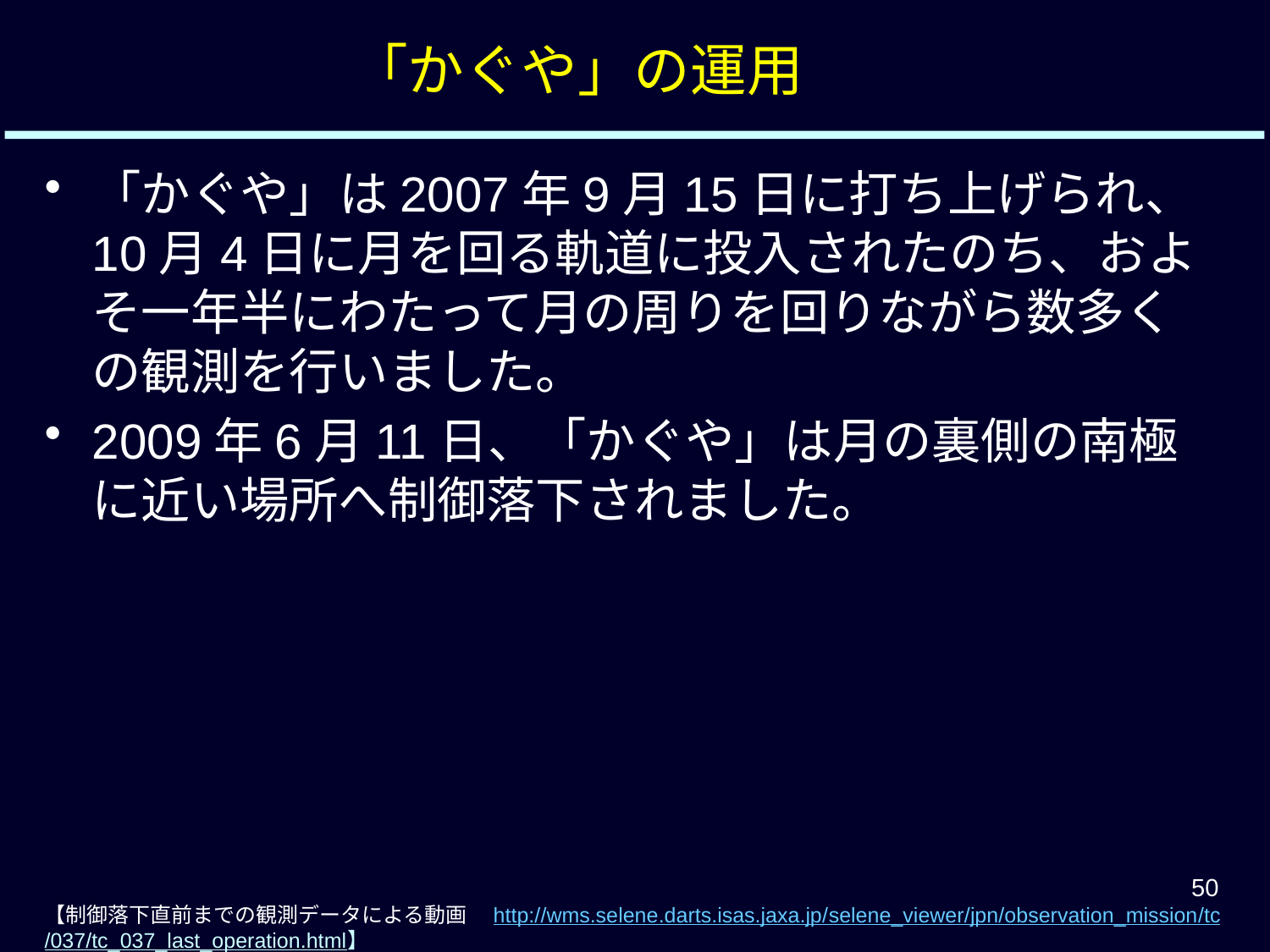

# 「かぐや」の運用
「かぐや」は2007年9月15日に打ち上げられ、10月4日に月を回る軌道に投入されたのち、およそ一年半にわたって月の周りを回りながら数多くの観測を行いました。
2009年6月11日、「かぐや」は月の裏側の南極に近い場所へ制御落下されました。
50
【制御落下直前までの観測データによる動画　http://wms.selene.darts.isas.jaxa.jp/selene_viewer/jpn/observation_mission/tc/037/tc_037_last_operation.html】